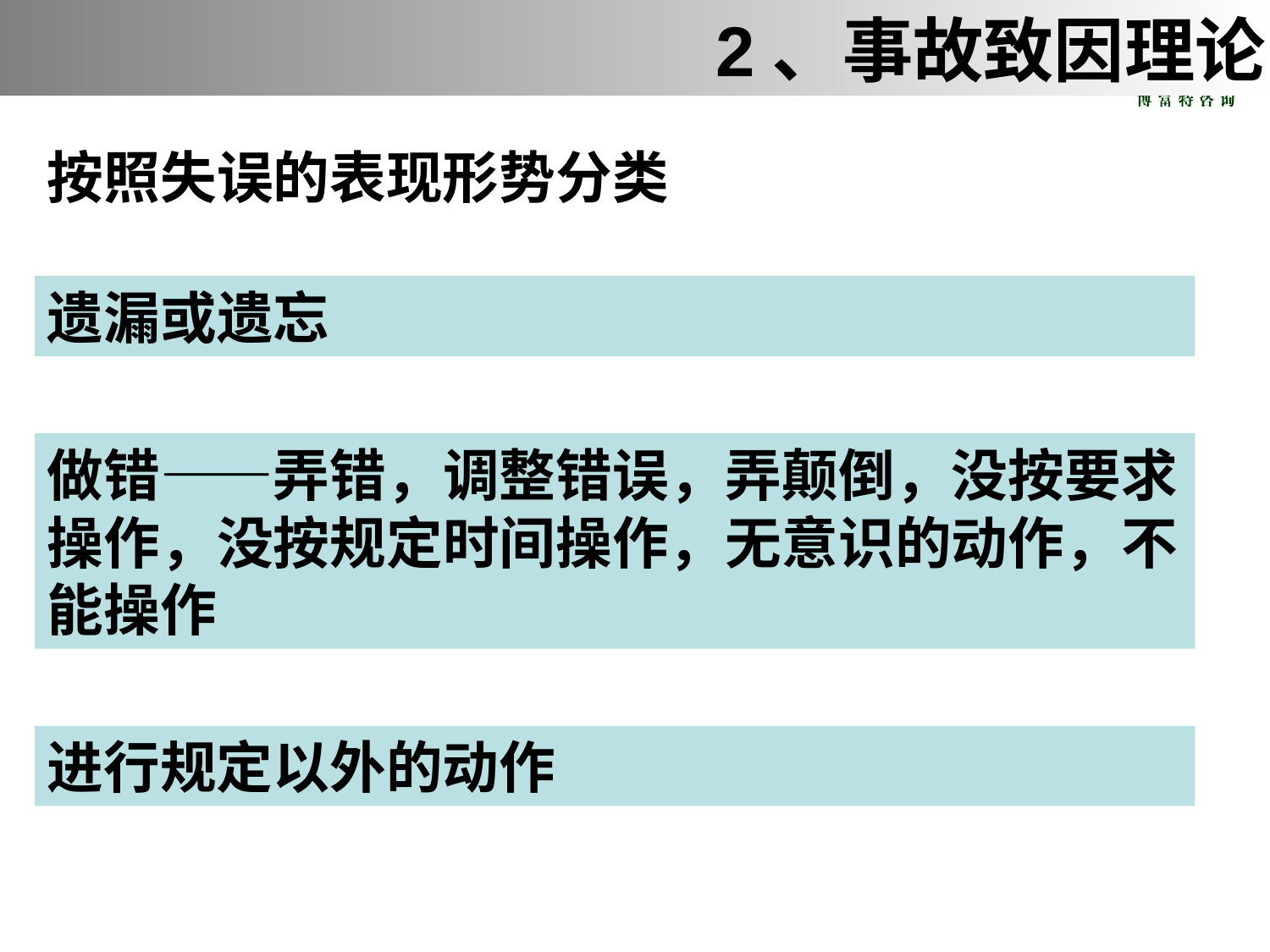

2、事故致因理论
按照失误的表现形势分类
遗漏或遗忘
做错——弄错，调整错误，弄颠倒，没按要求操作，没按规定时间操作，无意识的动作，不能操作
进行规定以外的动作